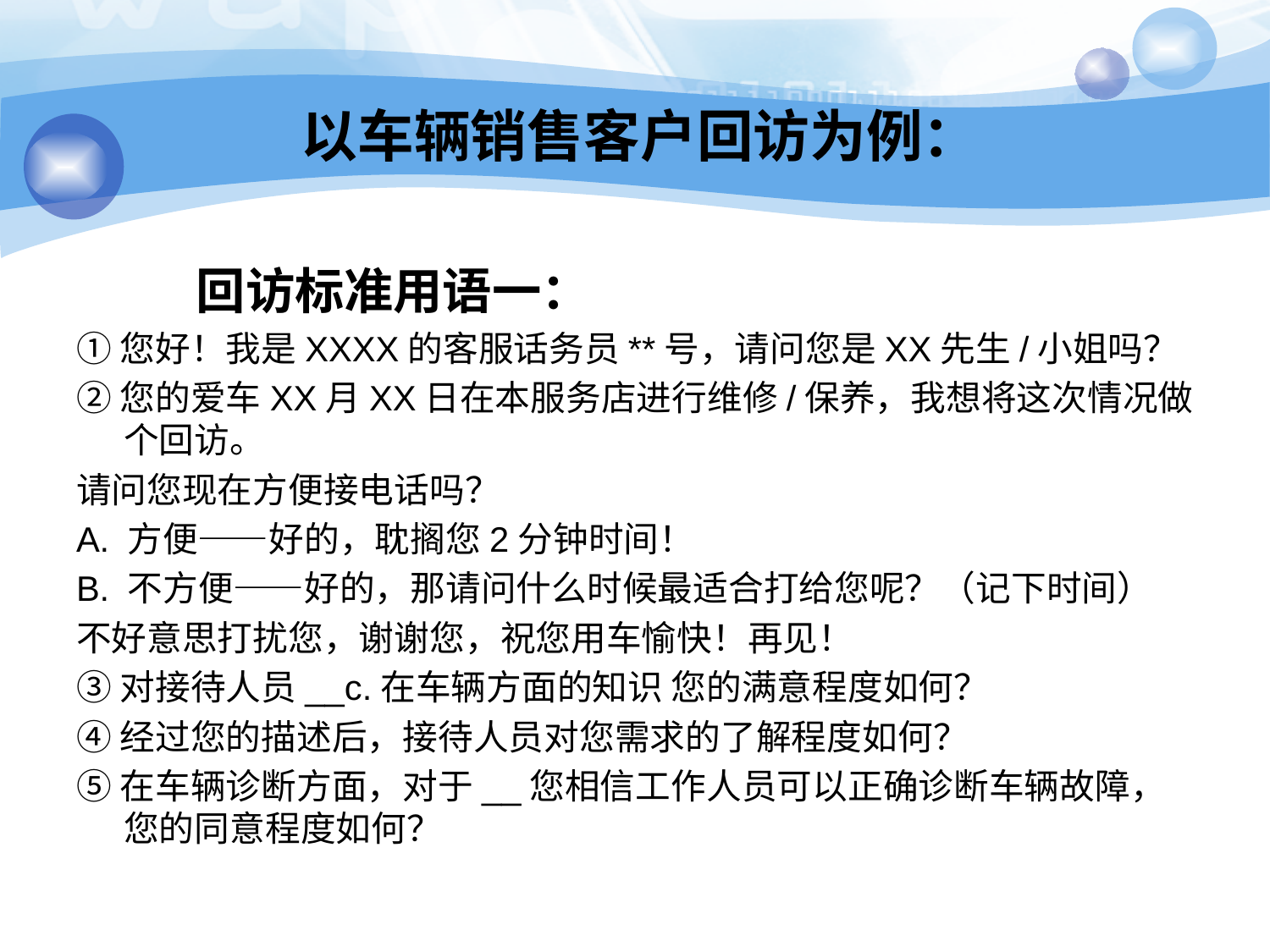

# 以车辆销售客户回访为例：
　　　回访标准用语一：
①您好！我是XXXX的客服话务员**号，请问您是XX先生/小姐吗？
②您的爱车XX月XX日在本服务店进行维修/保养，我想将这次情况做个回访。
请问您现在方便接电话吗？
A. 方便――好的，耽搁您2分钟时间！
B. 不方便――好的，那请问什么时候最适合打给您呢？（记下时间）
不好意思打扰您，谢谢您，祝您用车愉快！再见！
③对接待人员__c.在车辆方面的知识 您的满意程度如何？
④经过您的描述后，接待人员对您需求的了解程度如何？
⑤在车辆诊断方面，对于__您相信工作人员可以正确诊断车辆故障，您的同意程度如何？